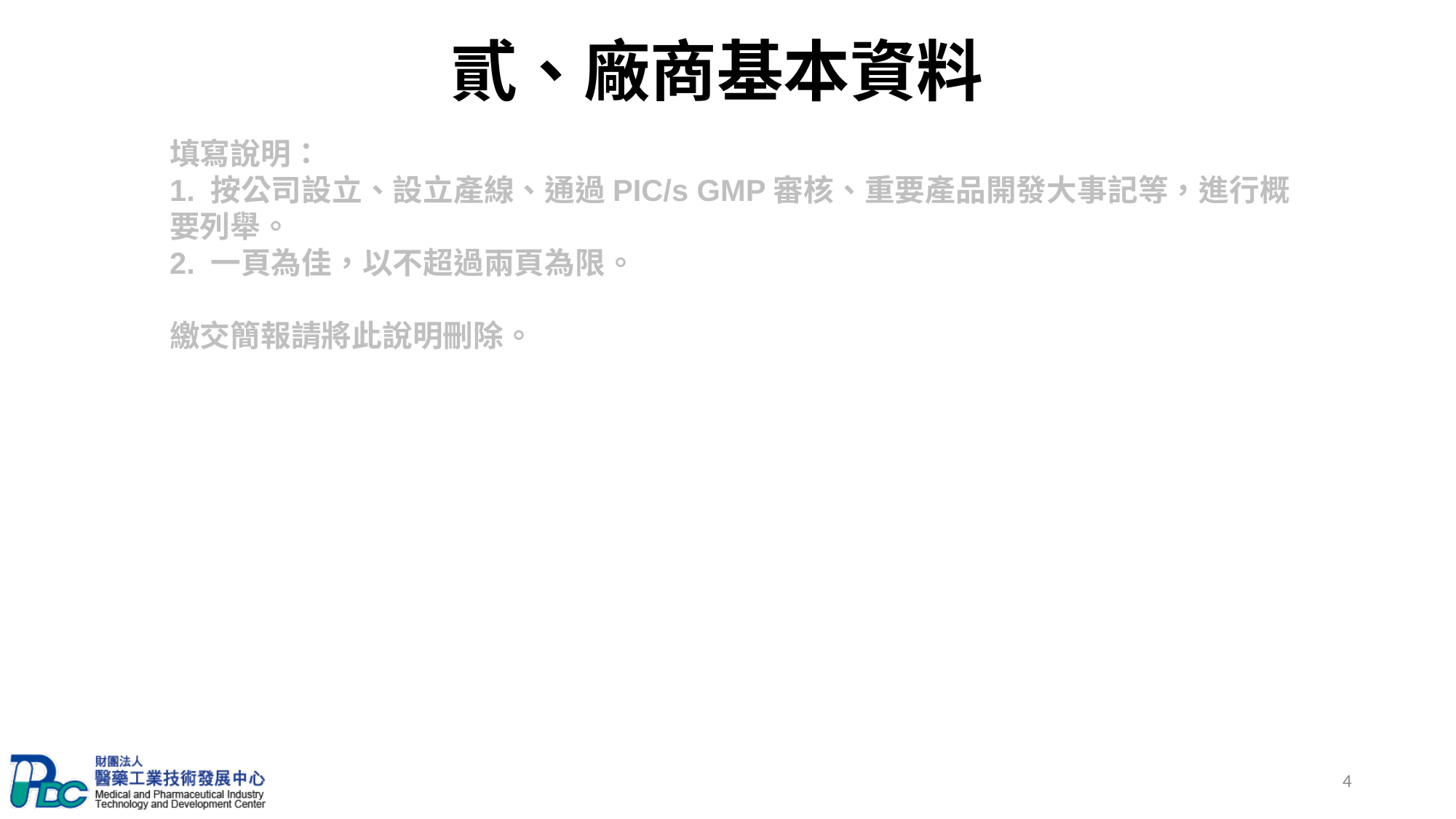

貳、廠商基本資料
填寫說明：
1. 按公司設立、設立產線、通過PIC/s GMP審核、重要產品開發大事記等，進行概要列舉。
2. 一頁為佳，以不超過兩頁為限。

繳交簡報請將此說明刪除。

4